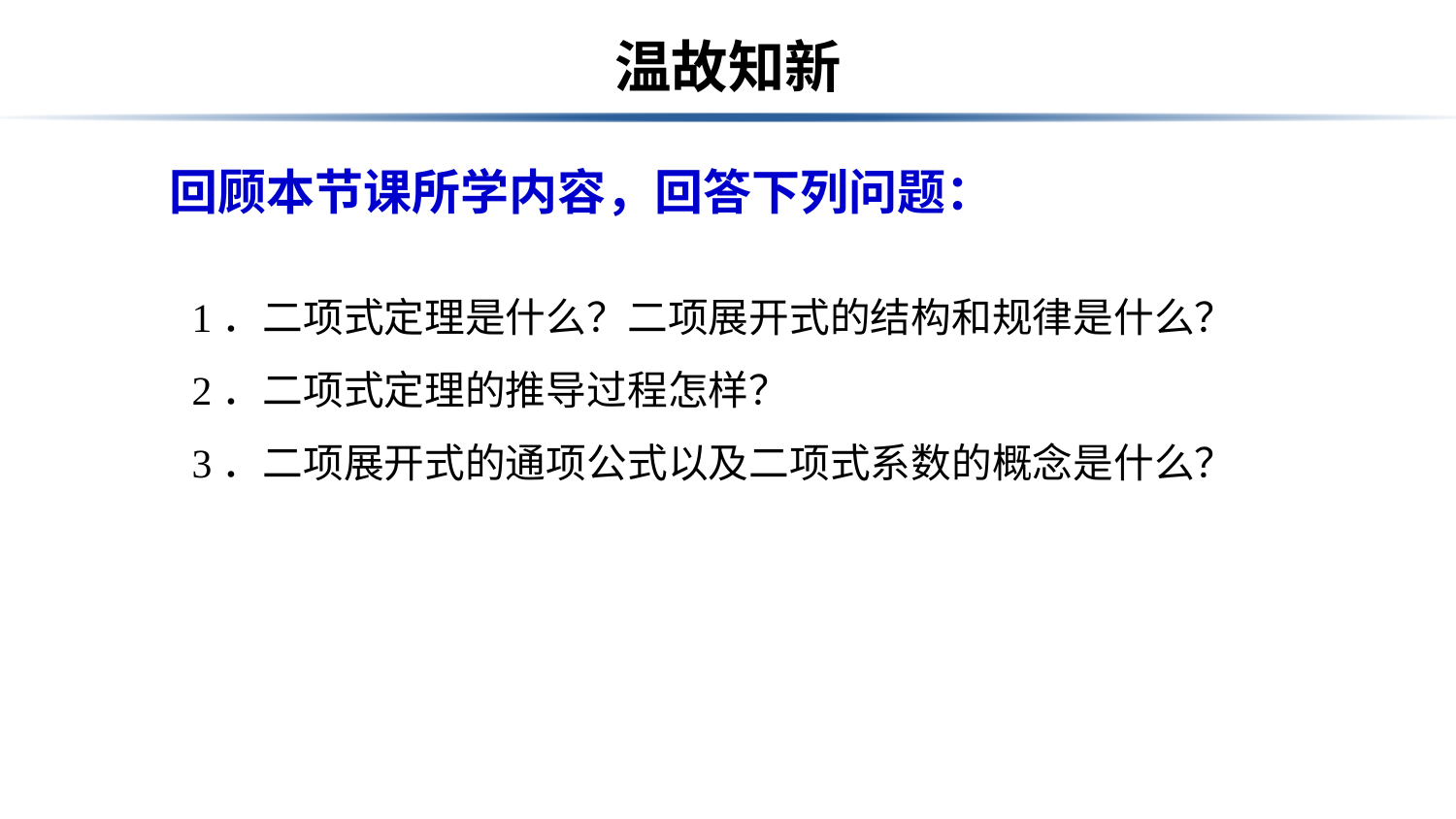

# 温故知新
回顾本节课所学内容，回答下列问题：
1．二项式定理是什么？二项展开式的结构和规律是什么？
2．二项式定理的推导过程怎样？
3．二项展开式的通项公式以及二项式系数的概念是什么？